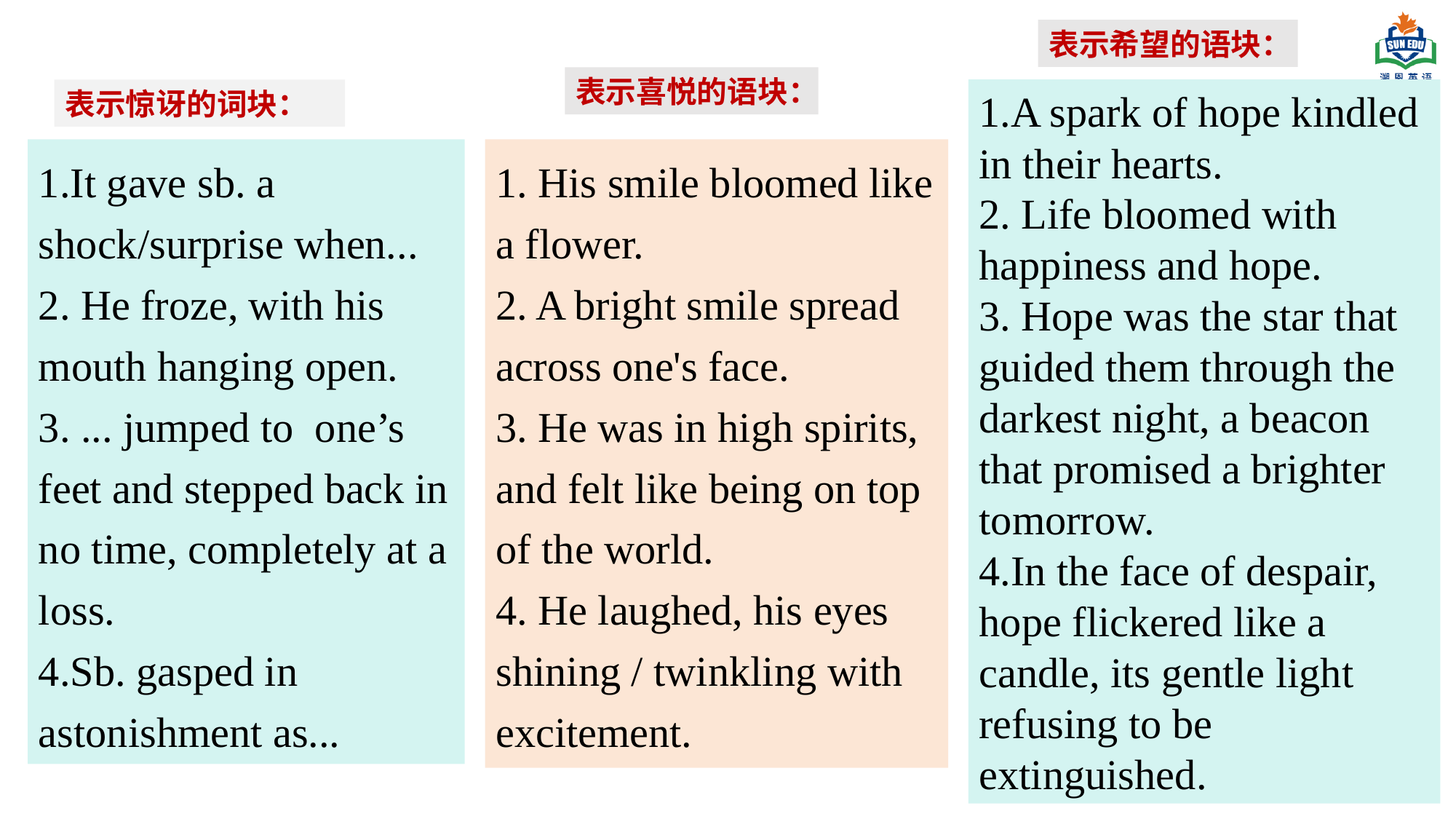

表示希望的语块：
表示喜悦的语块：
表示惊讶的词块：
1.A spark of hope kindled in their hearts.
2. Life bloomed with happiness and hope.
3. Hope was the star that guided them through the darkest night, a beacon that promised a brighter tomorrow.
4.In the face of despair, hope flickered like a candle, its gentle light refusing to be extinguished.
1.It gave sb. a shock/surprise when...
2. He froze, with his mouth hanging open.
3. ... jumped to  one’s feet and stepped back in no time, completely at a loss.
4.Sb. gasped in astonishment as...

1. His smile bloomed like a flower.
2. A bright smile spread across one's face.
3. He was in high spirits, and felt like being on top of the world.
4. He laughed, his eyes shining / twinkling with excitement.